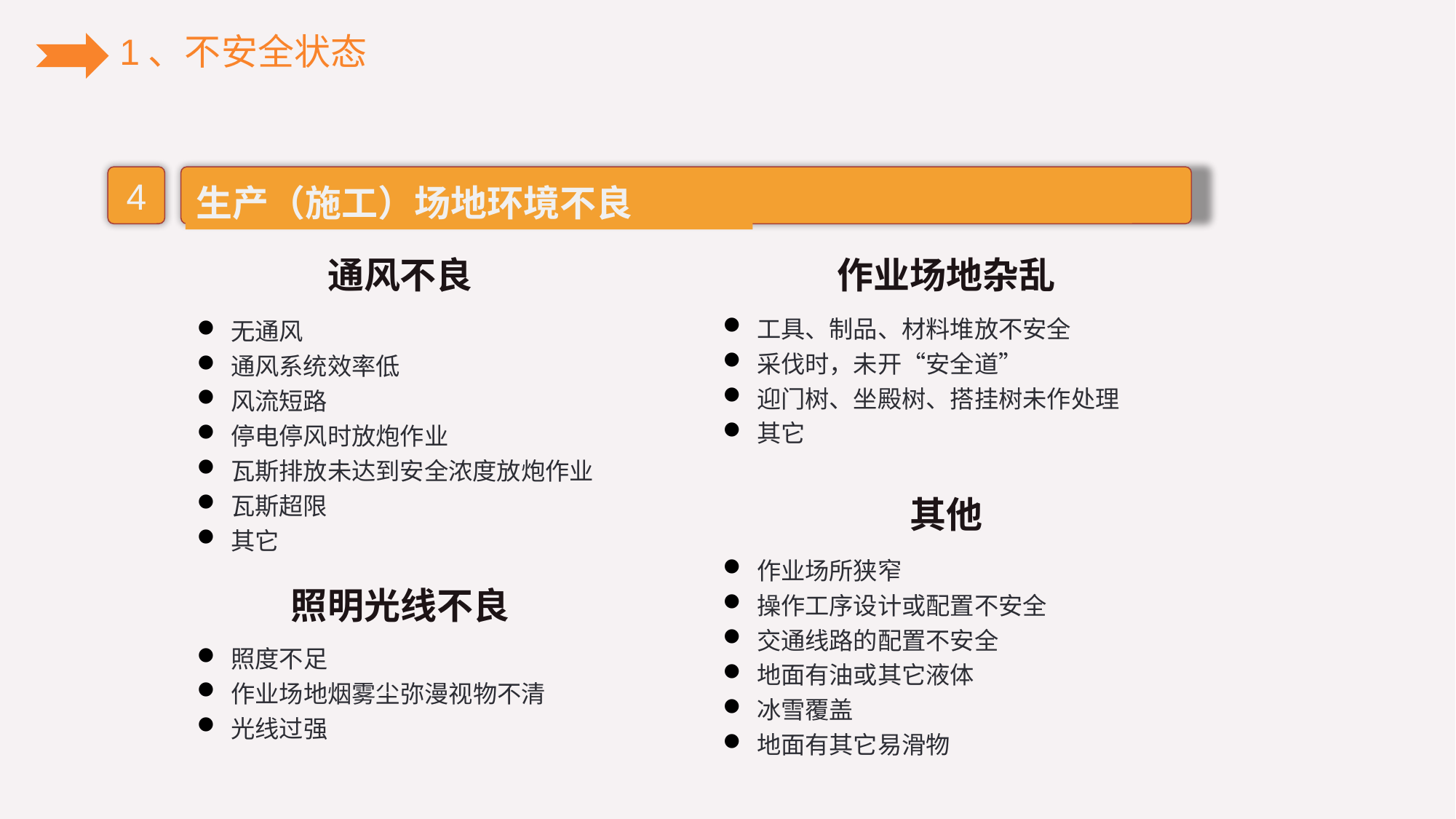

1、不安全状态

4

生产（施工）场地环境不良
通风不良
作业场地杂乱
工具、制品、材料堆放不安全
采伐时，未开“安全道”
迎门树、坐殿树、搭挂树未作处理
其它
无通风
通风系统效率低
风流短路
停电停风时放炮作业
瓦斯排放未达到安全浓度放炮作业
瓦斯超限
其它
其他
作业场所狭窄
操作工序设计或配置不安全
交通线路的配置不安全
地面有油或其它液体
冰雪覆盖
地面有其它易滑物
照明光线不良
照度不足
作业场地烟雾尘弥漫视物不清
光线过强